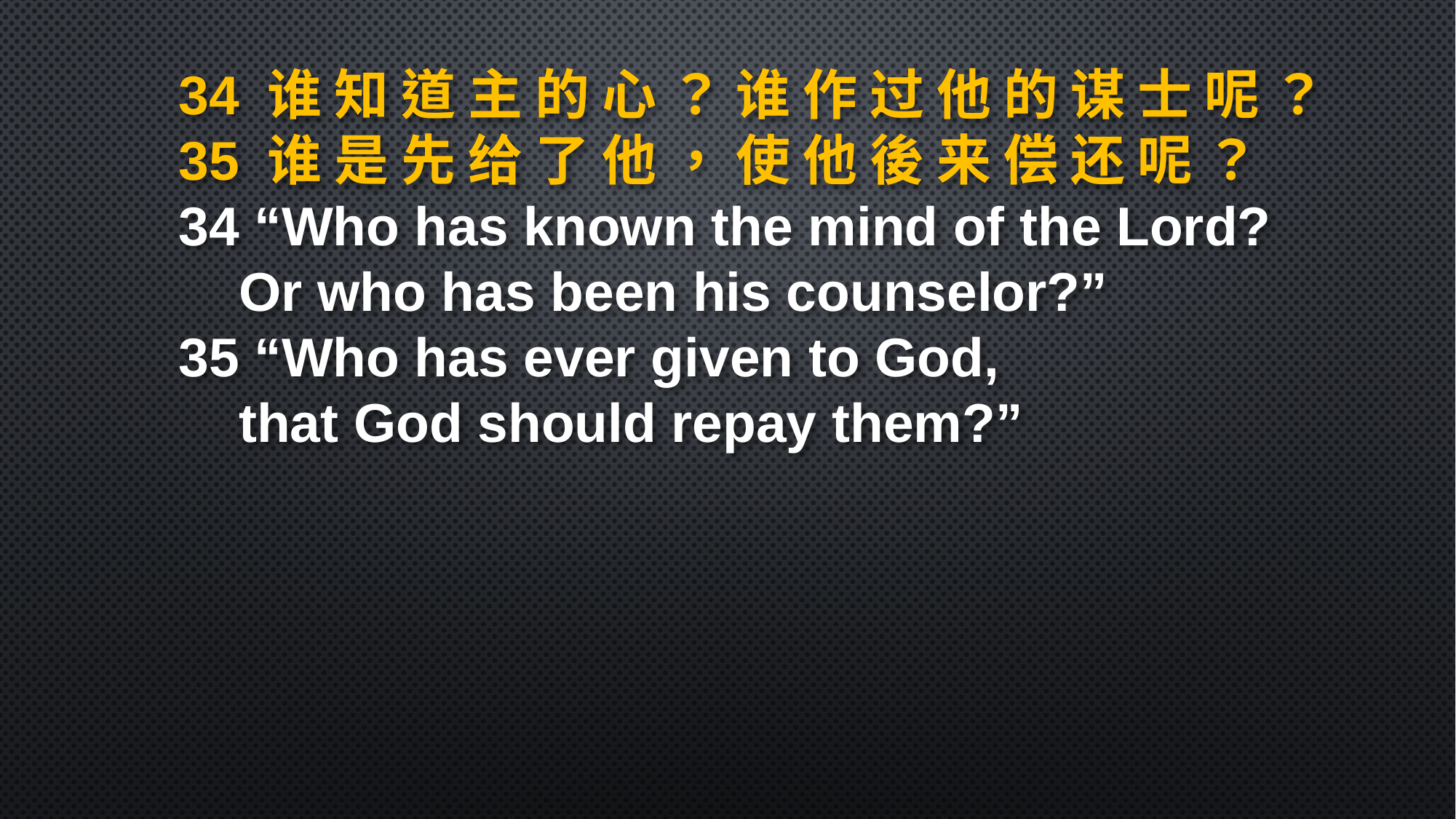

34 谁 知 道 主 的 心 ？ 谁 作 过 他 的 谋 士 呢 ？
35 谁 是 先 给 了 他 ， 使 他 後 来 偿 还 呢 ？
34 “Who has known the mind of the Lord?
    Or who has been his counselor?”
35 “Who has ever given to God,
    that God should repay them?”